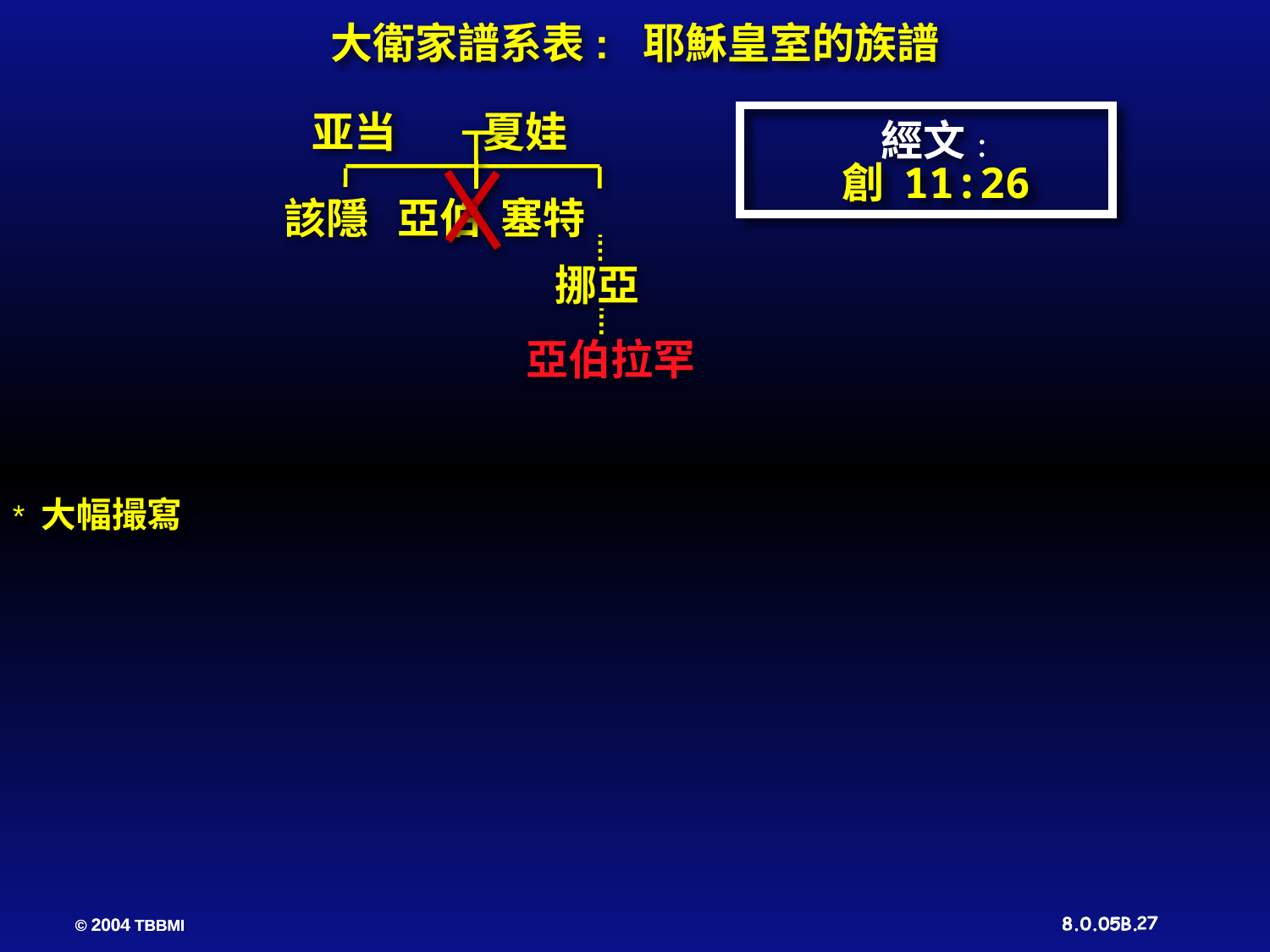

大衛家譜系表:  耶穌皇室的族譜
亚当         夏娃

經文:

 創 11:26

該隱   亞伯  塞特

 挪亞

   亞伯拉罕
* 大幅撮寫

27